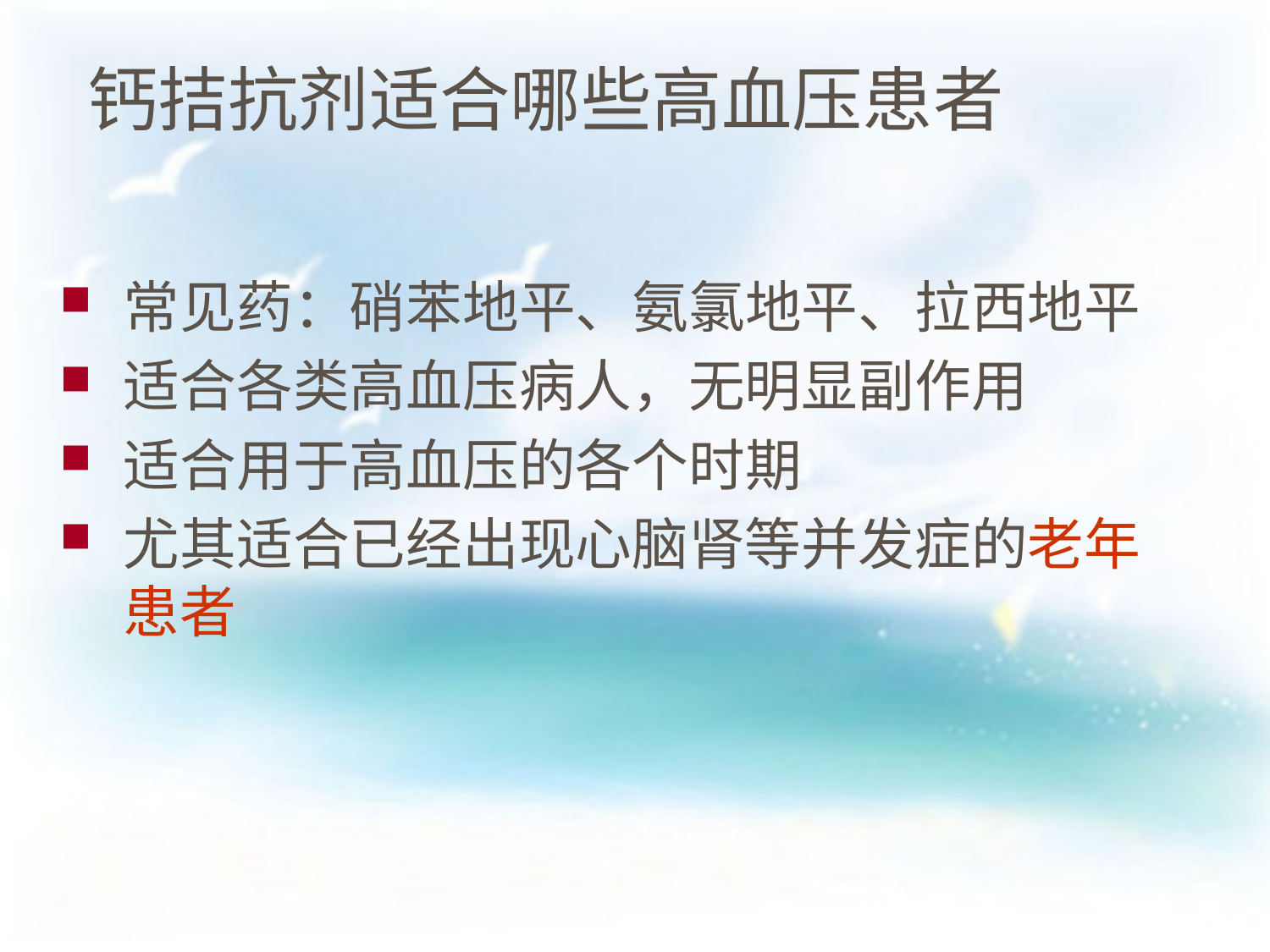

# 钙拮抗剂适合哪些高血压患者
常见药：硝苯地平、氨氯地平、拉西地平
适合各类高血压病人，无明显副作用
适合用于高血压的各个时期
尤其适合已经出现心脑肾等并发症的老年患者